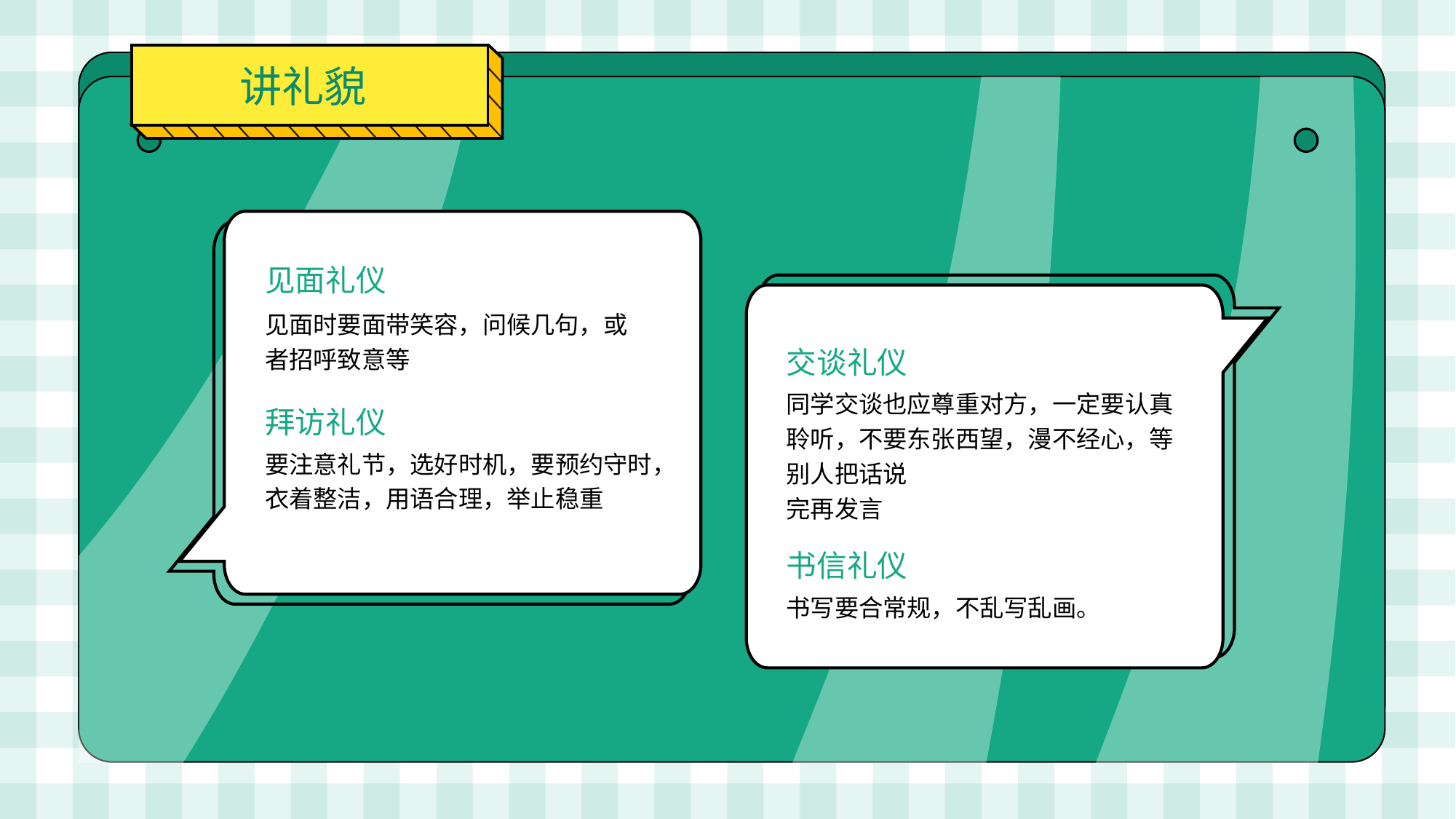

讲礼貌

见面礼仪

见面时要面带笑容，问候几句，或者招呼致意等
交谈礼仪
同学交谈也应尊重对方，一定要认真聆听，不要东张西望，漫不经心，等别人把话说
完再发言
拜访礼仪
要注意礼节，选好时机，要预约守时，衣着整洁，用语合理，举止稳重
书信礼仪
书写要合常规，不乱写乱画。